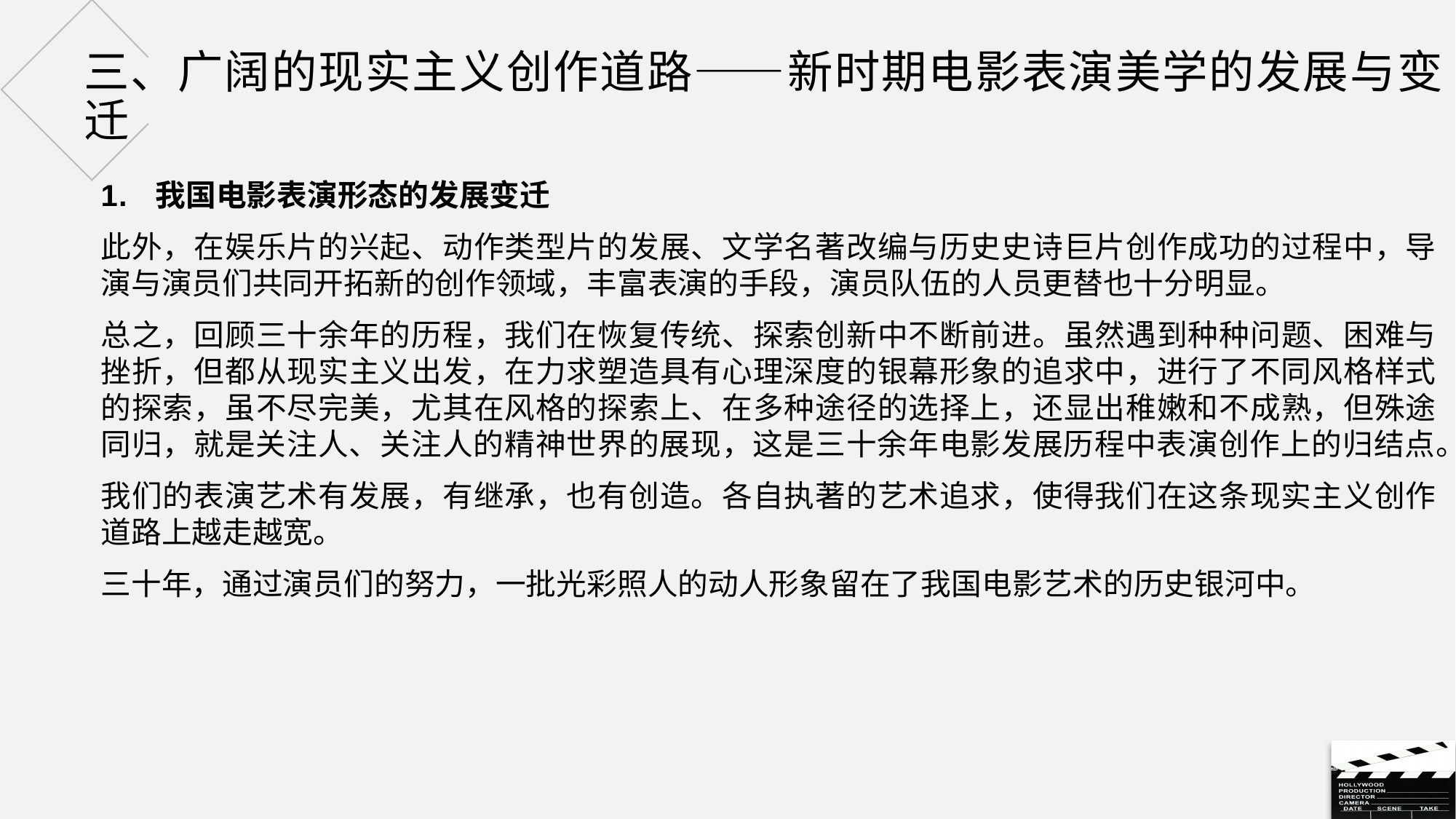

# 三、广阔的现实主义创作道路——新时期电影表演美学的发展与变迁
我国电影表演形态的发展变迁
此外，在娱乐片的兴起、动作类型片的发展、文学名著改编与历史史诗巨片创作成功的过程中，导演与演员们共同开拓新的创作领域，丰富表演的手段，演员队伍的人员更替也十分明显。
总之，回顾三十余年的历程，我们在恢复传统、探索创新中不断前进。虽然遇到种种问题、困难与挫折，但都从现实主义出发，在力求塑造具有心理深度的银幕形象的追求中，进行了不同风格样式的探索，虽不尽完美，尤其在风格的探索上、在多种途径的选择上，还显出稚嫩和不成熟，但殊途同归，就是关注人、关注人的精神世界的展现，这是三十余年电影发展历程中表演创作上的归结点。
我们的表演艺术有发展，有继承，也有创造。各自执著的艺术追求，使得我们在这条现实主义创作道路上越走越宽。
三十年，通过演员们的努力，一批光彩照人的动人形象留在了我国电影艺术的历史银河中。